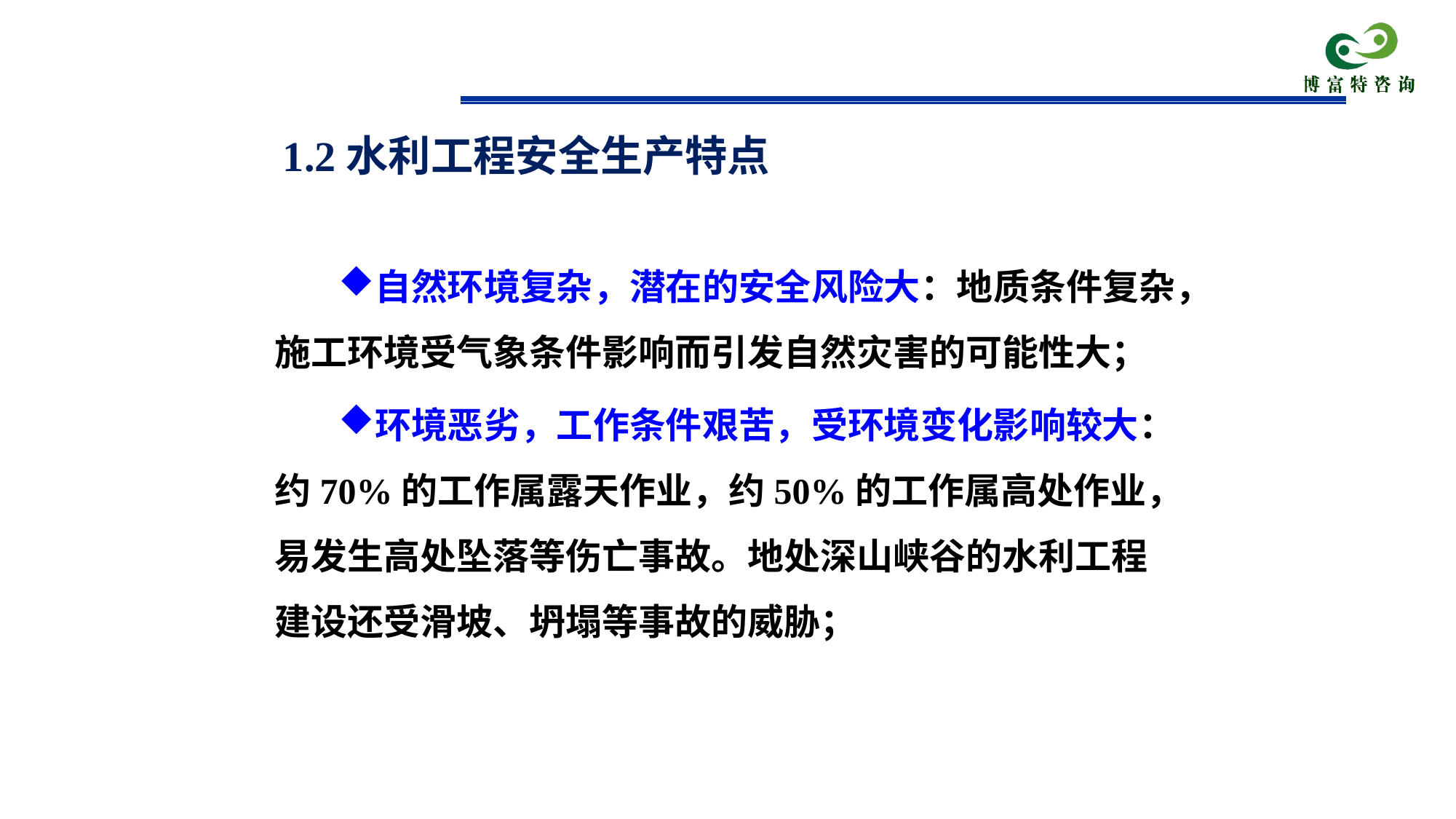

# 1.2水利工程安全生产特点
自然环境复杂，潜在的安全风险大：地质条件复杂，施工环境受气象条件影响而引发自然灾害的可能性大；
环境恶劣，工作条件艰苦，受环境变化影响较大：约70%的工作属露天作业，约50%的工作属高处作业，易发生高处坠落等伤亡事故。地处深山峡谷的水利工程建设还受滑坡、坍塌等事故的威胁；